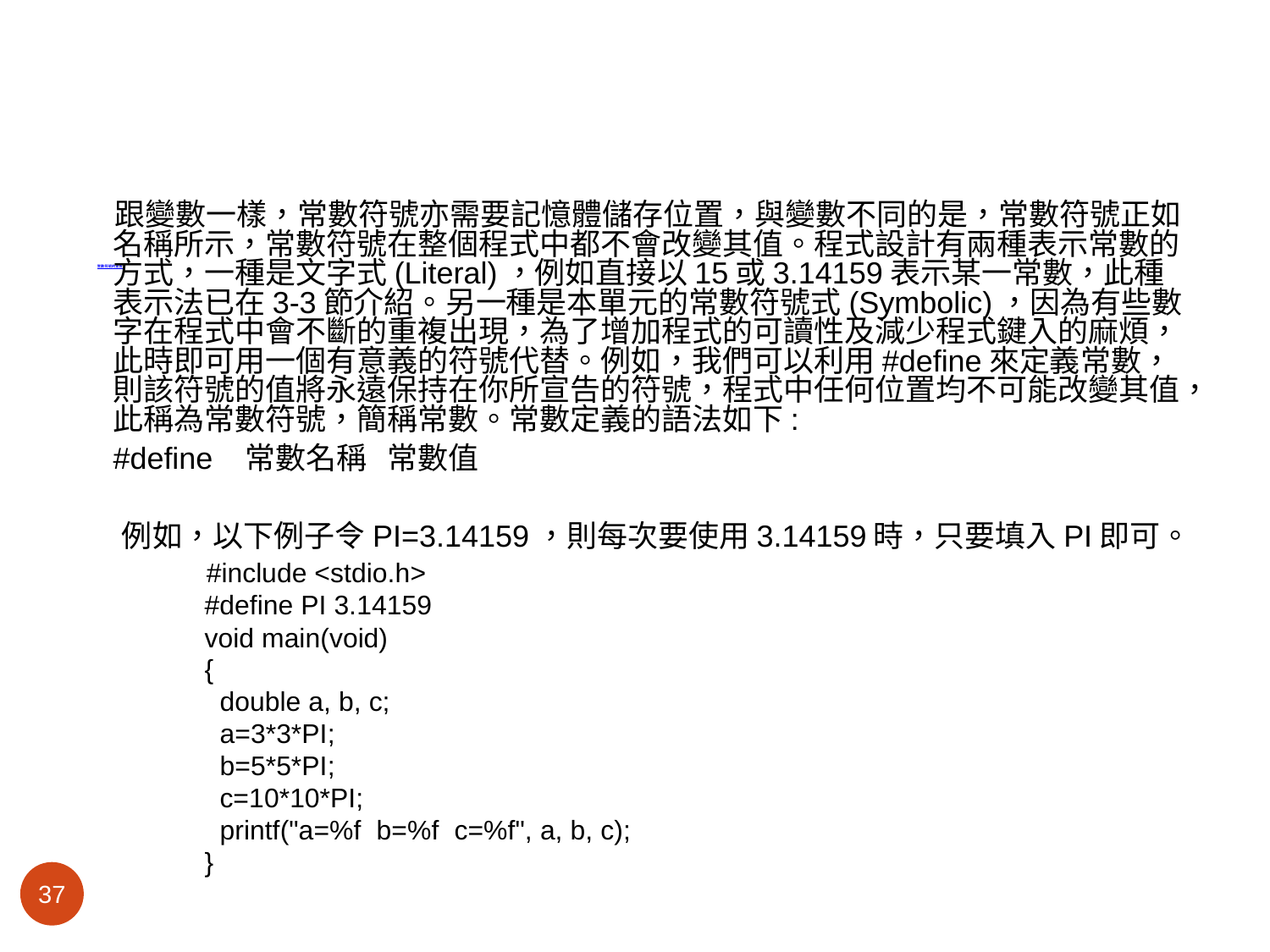

跟變數一樣，常數符號亦需要記憶體儲存位置，與變數不同的是，常數符號正如名稱所示，常數符號在整個程式中都不會改變其值。程式設計有兩種表示常數的方式，一種是文字式(Literal)，例如直接以15或3.14159表示某一常數，此種表示法已在3-3節介紹。另一種是本單元的常數符號式(Symbolic)，因為有些數字在程式中會不斷的重複出現，為了增加程式的可讀性及減少程式鍵入的麻煩，此時即可用一個有意義的符號代替。例如，我們可以利用#define來定義常數，則該符號的值將永遠保持在你所宣告的符號，程式中任何位置均不可能改變其值，此稱為常數符號，簡稱常數。常數定義的語法如下:
		#define   常數名稱   常數值

       例如，以下例子令PI=3.14159，則每次要使用3.14159時，只要填入PI即可。
  #include <stdio.h>
  #define PI 3.14159
  void main(void)
  {
    double a, b, c;
    a=3*3*PI;
    b=5*5*PI;
    c=10*10*PI;
    printf("a=%f  b=%f  c=%f", a, b, c);
  }
# 常數符號的宣告
37